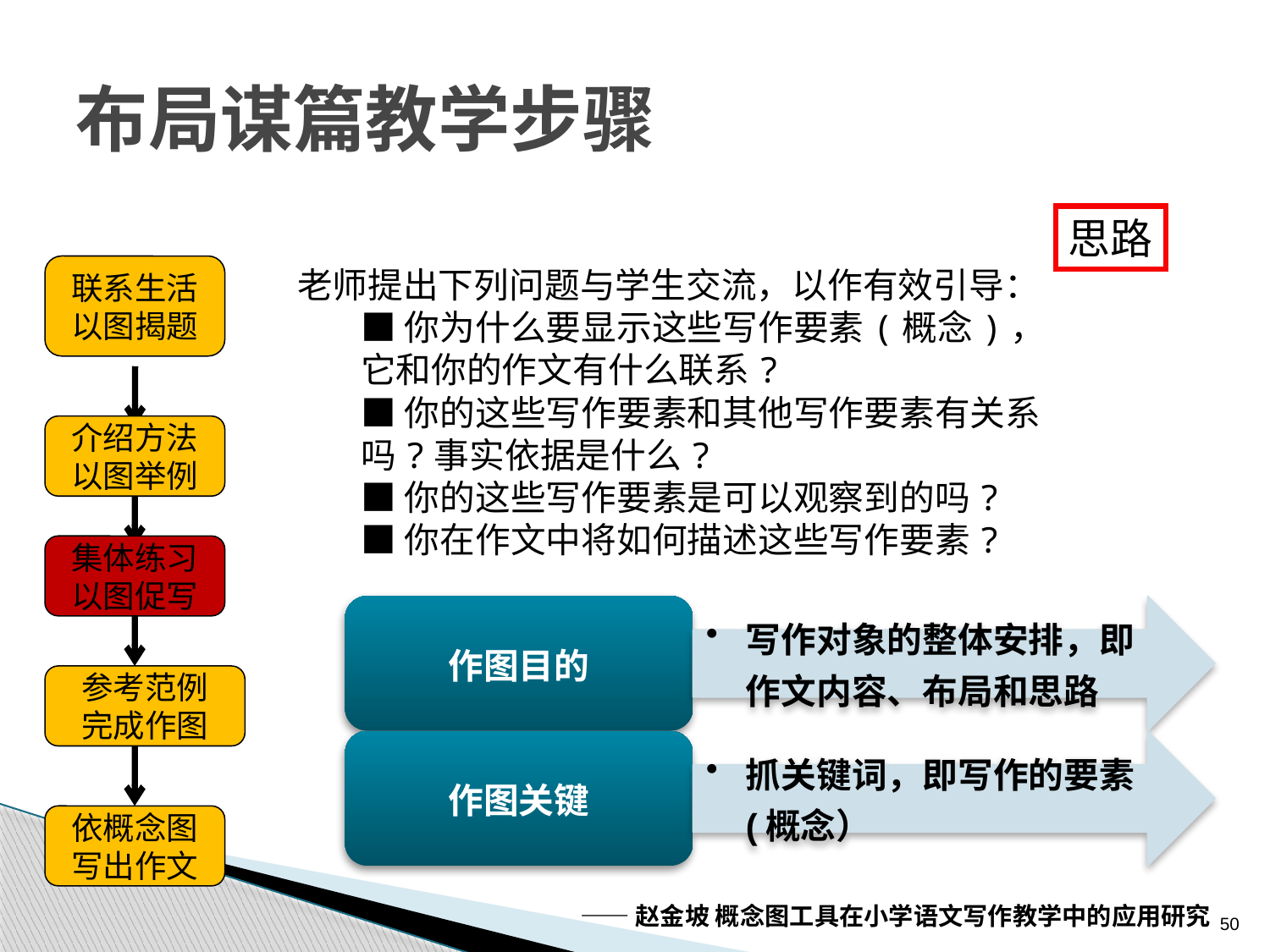

# 布局谋篇教学步骤
思路
联系生活以图揭题
老师提出下列问题与学生交流，以作有效引导：
■你为什么要显示这些写作要素(概念)，它和你的作文有什么联系?
■你的这些写作要素和其他写作要素有关系吗?事实依据是什么?
■你的这些写作要素是可以观察到的吗?
■你在作文中将如何描述这些写作要素?

介绍方法以图举例
集体练习以图促写
作图目的
写作对象的整体安排，即作文内容、布局和思路
作图关键
抓关键词，即写作的要素(概念）
参考范例
完成作图
依概念图写出作文
50
——赵金坡 概念图工具在小学语文写作教学中的应用研究